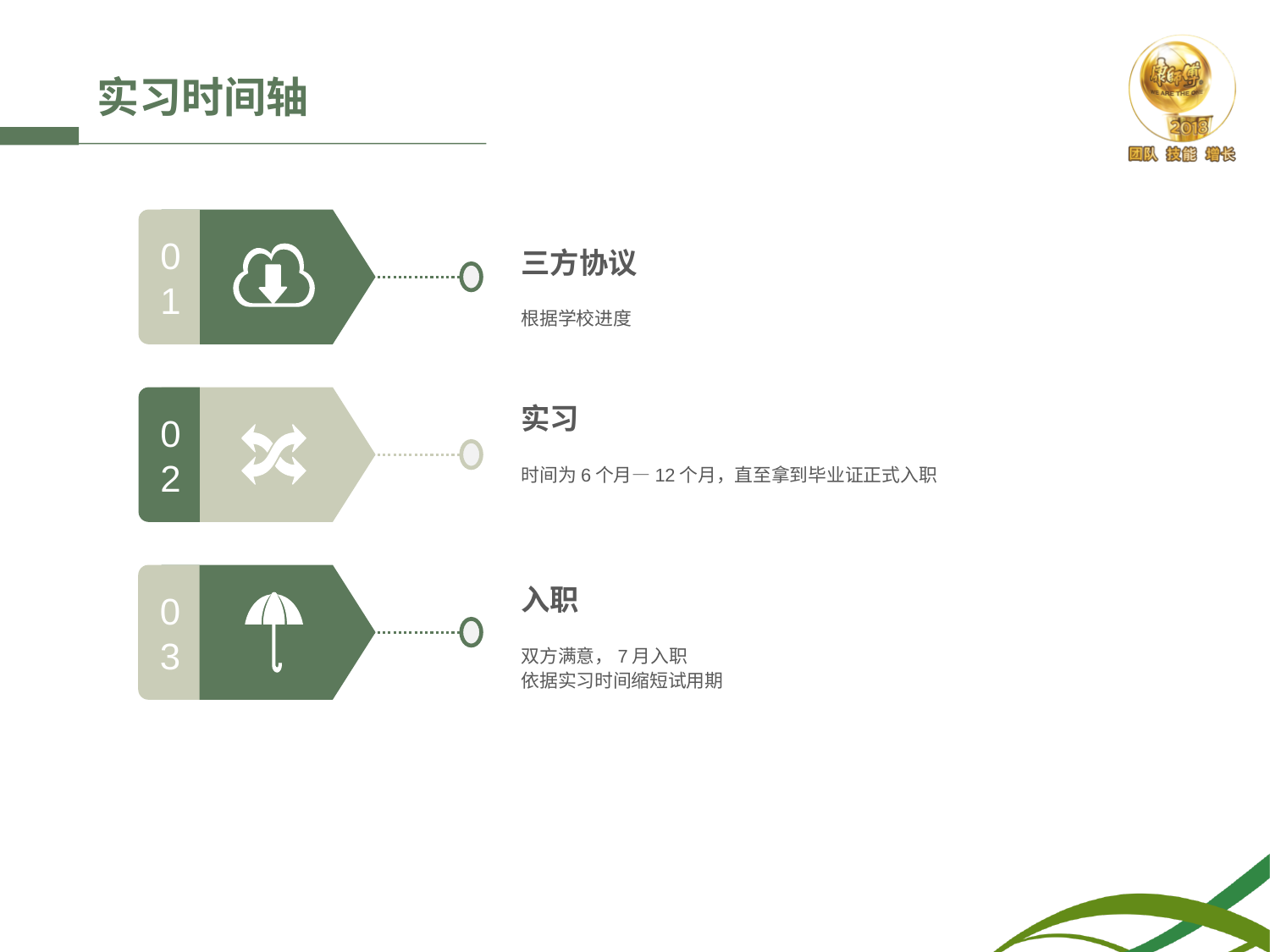

# 实习时间轴

01

三方协议
根据学校进度

02

实习
时间为6个月—12个月，直至拿到毕业证正式入职

03

入职
双方满意，7月入职
依据实习时间缩短试用期